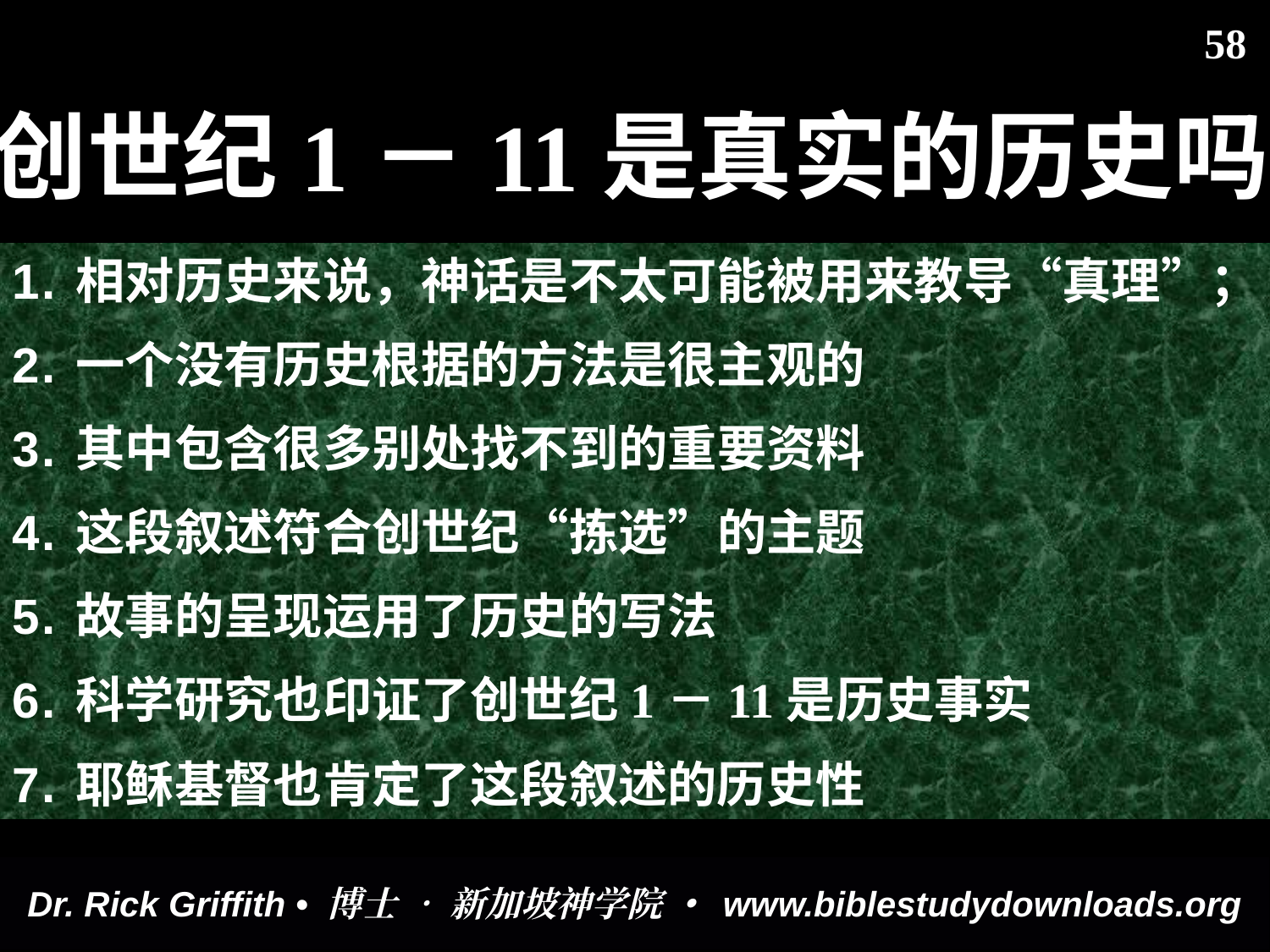

# 创世纪1－11是真实的历史吗?
58
相对历史来说，神话是不太可能被用来教导“真理”；
一个没有历史根据的方法是很主观的
其中包含很多别处找不到的重要资料
这段叙述符合创世纪“拣选”的主题
故事的呈现运用了历史的写法
科学研究也印证了创世纪1－11是历史事实
耶稣基督也肯定了这段叙述的历史性
Dr. Rick Griffith • 博士 • 新加坡神学院 • www.biblestudydownloads.org